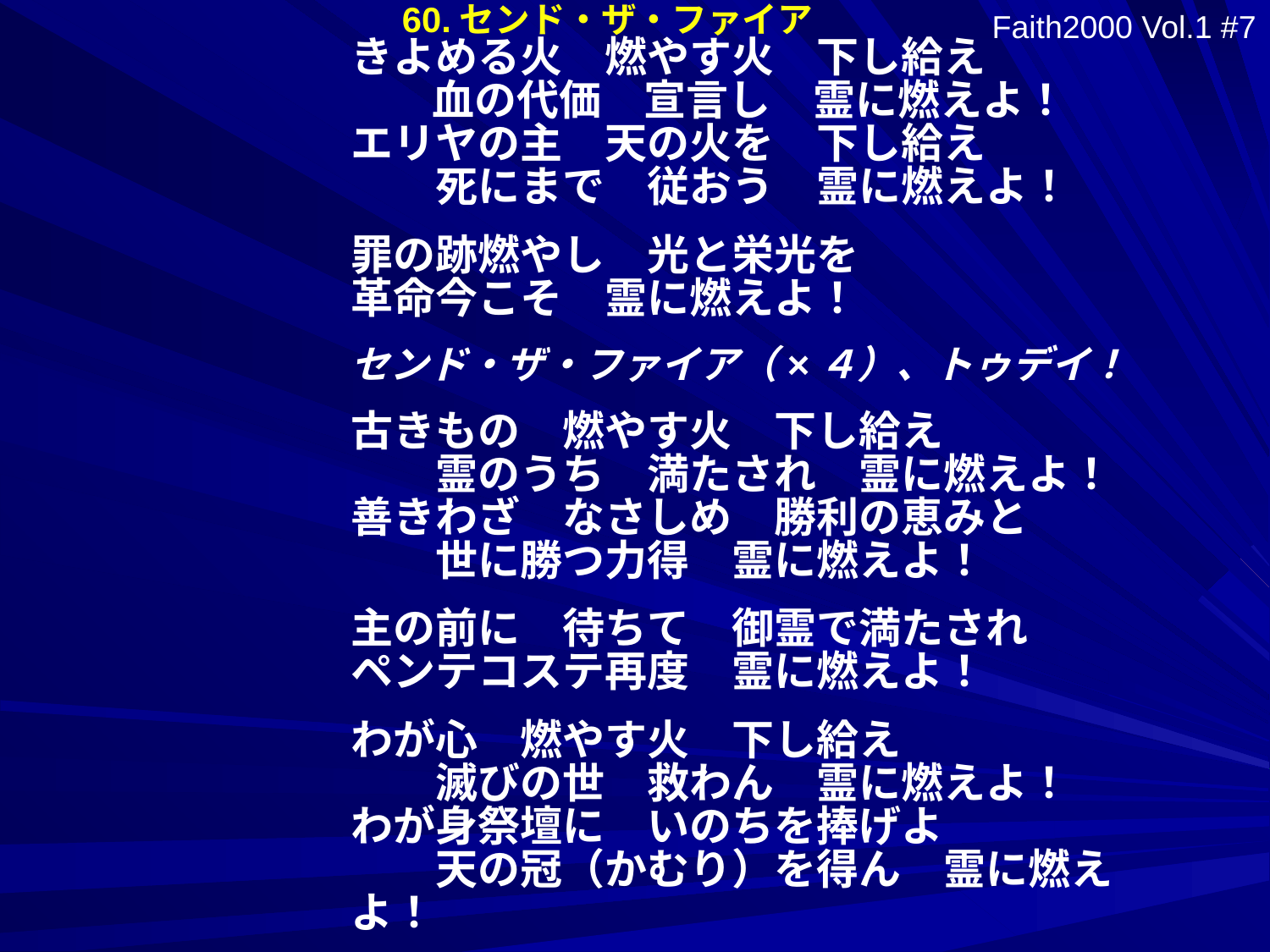

Faith2000 Vol.1 #7
60.センド・ザ・ファイア
きよめる火　燃やす火　下し給え
   　血の代価　宣言し　霊に燃えよ！
エリヤの主　天の火を　下し給え
　　死にまで　従おう　霊に燃えよ！

罪の跡燃やし　光と栄光を
革命今こそ　霊に燃えよ！

センド・ザ・ファイア（×４）、トゥデイ！

古きもの　燃やす火　下し給え
　　霊のうち　満たされ　霊に燃えよ！
善きわざ　なさしめ　勝利の恵みと
　　世に勝つ力得　霊に燃えよ！

主の前に　待ちて　御霊で満たされ
ペンテコステ再度　霊に燃えよ！

わが心　燃やす火　下し給え
　　滅びの世　救わん　霊に燃えよ！
わが身祭壇に　いのちを捧げよ
　　天の冠（かむり）を得ん　霊に燃えよ！